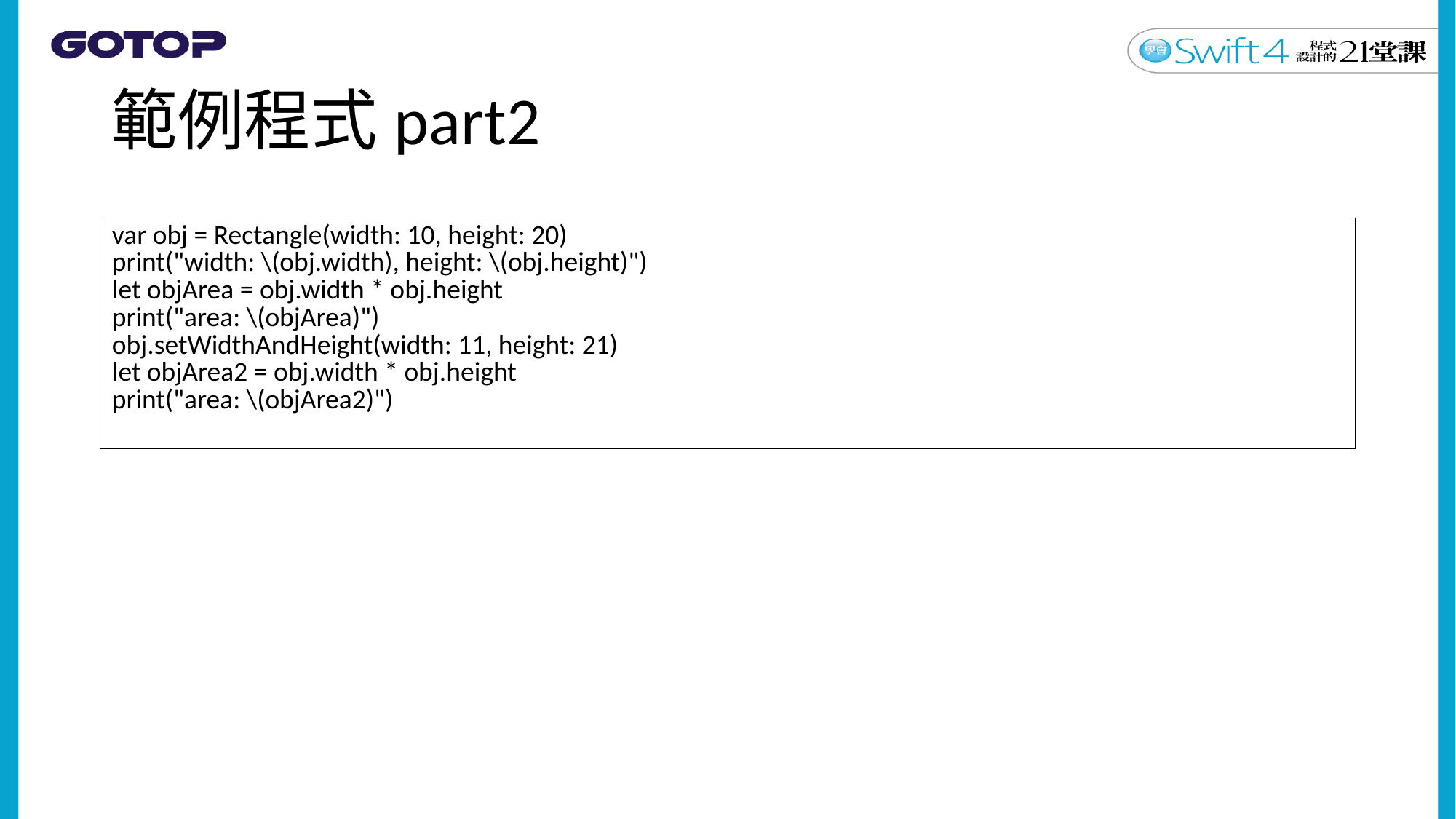

# 範例程式part2
| var obj = Rectangle(width: 10, height: 20) print("width: \(obj.width), height: \(obj.height)") let objArea = obj.width \* obj.height print("area: \(objArea)") obj.setWidthAndHeight(width: 11, height: 21) let objArea2 = obj.width \* obj.height print("area: \(objArea2)") |
| --- |